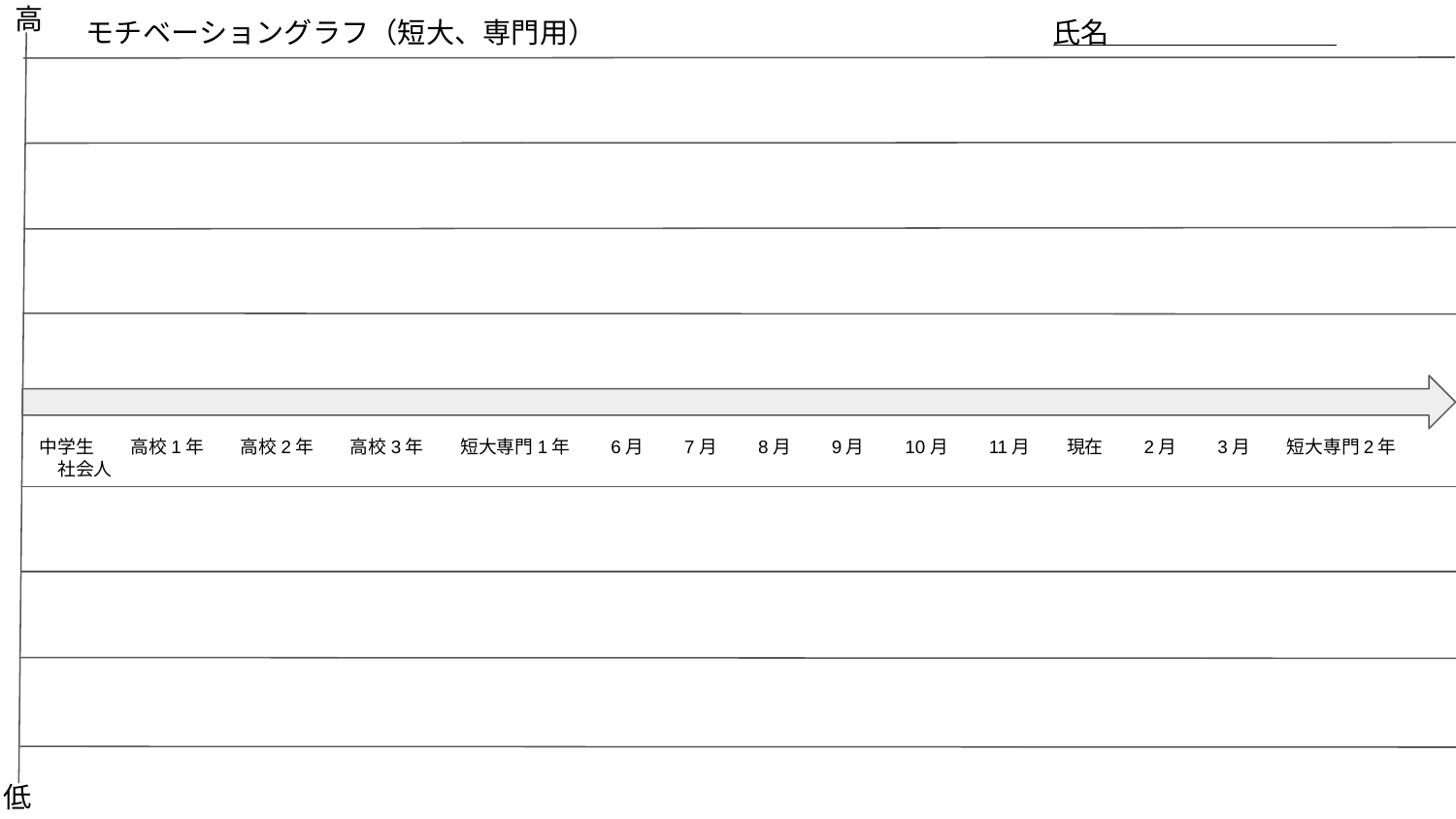

モチベーショングラフ（短大、専門用）
氏名
高

中学生　　高校1年　　高校2年　　高校3年　　短大専門1年　　6月　　7月　　8月　　9月　　10月　　11月　　現在　　2月　　3月　　短大専門2年　　社会人
低